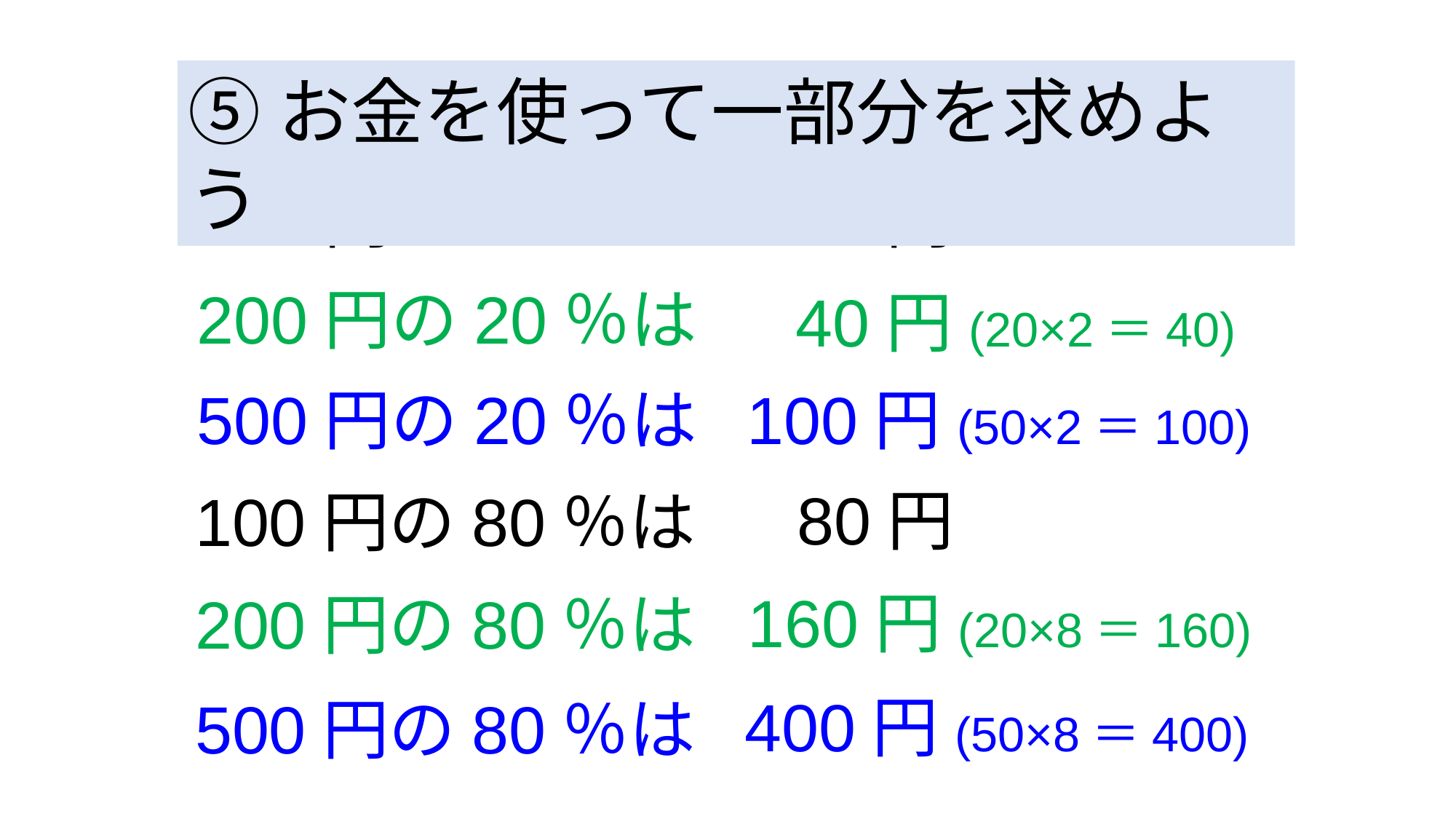

⑤お金を使って一部分を求めよう
100円の20％は
20円
200円の20％は
40円(20×2＝40)
100円(50×2＝100)
500円の20％は
80円
100円の80％は
160円(20×8＝160)
200円の80％は
400円(50×8＝400)
500円の80％は